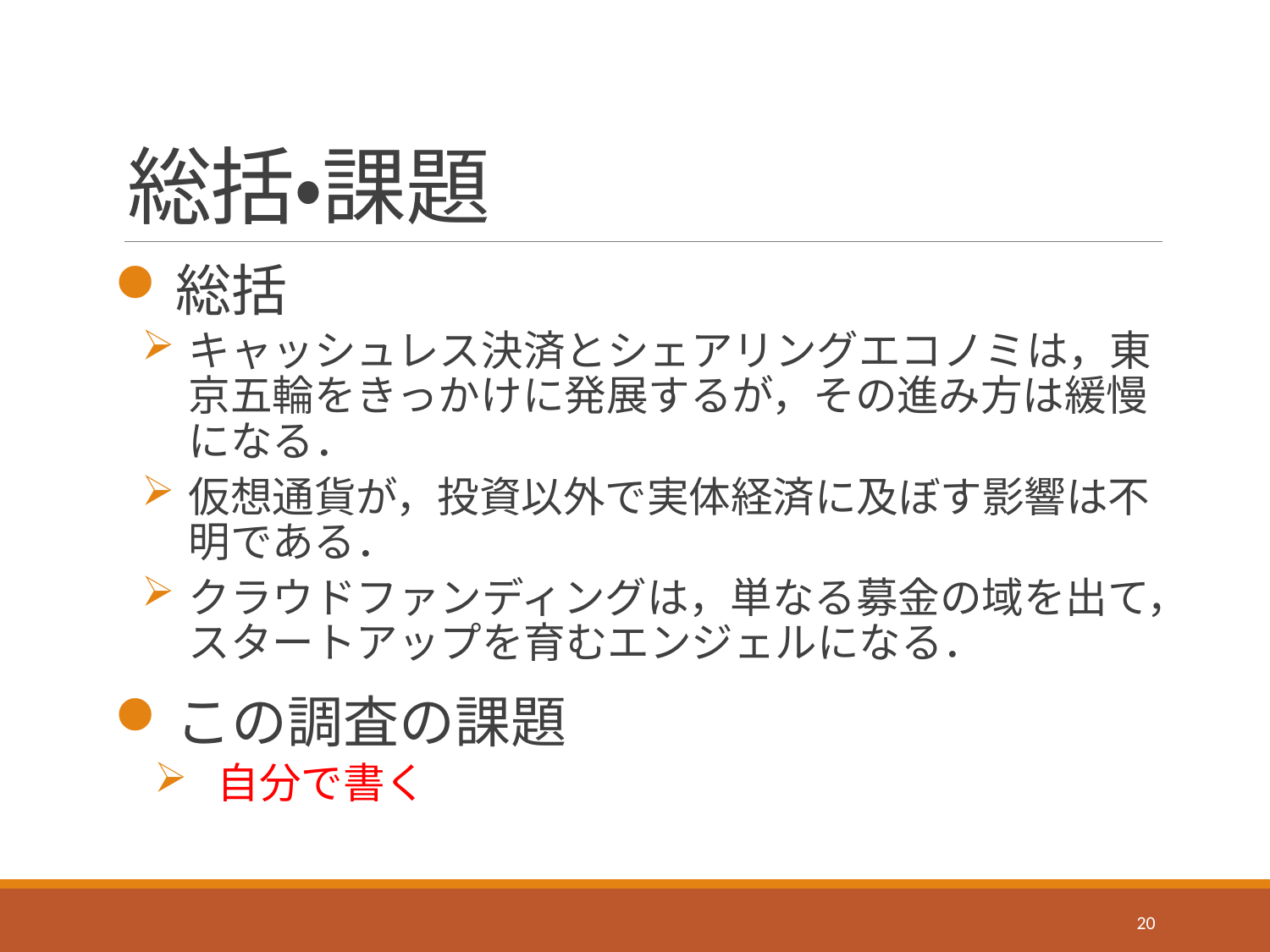

# 総括・課題
総括
キャッシュレス決済とシェアリングエコノミは，東京五輪をきっかけに発展するが，その進み方は緩慢になる．
仮想通貨が，投資以外で実体経済に及ぼす影響は不明である．
クラウドファンディングは，単なる募金の域を出て，スタートアップを育むエンジェルになる．
この調査の課題
自分で書く
20